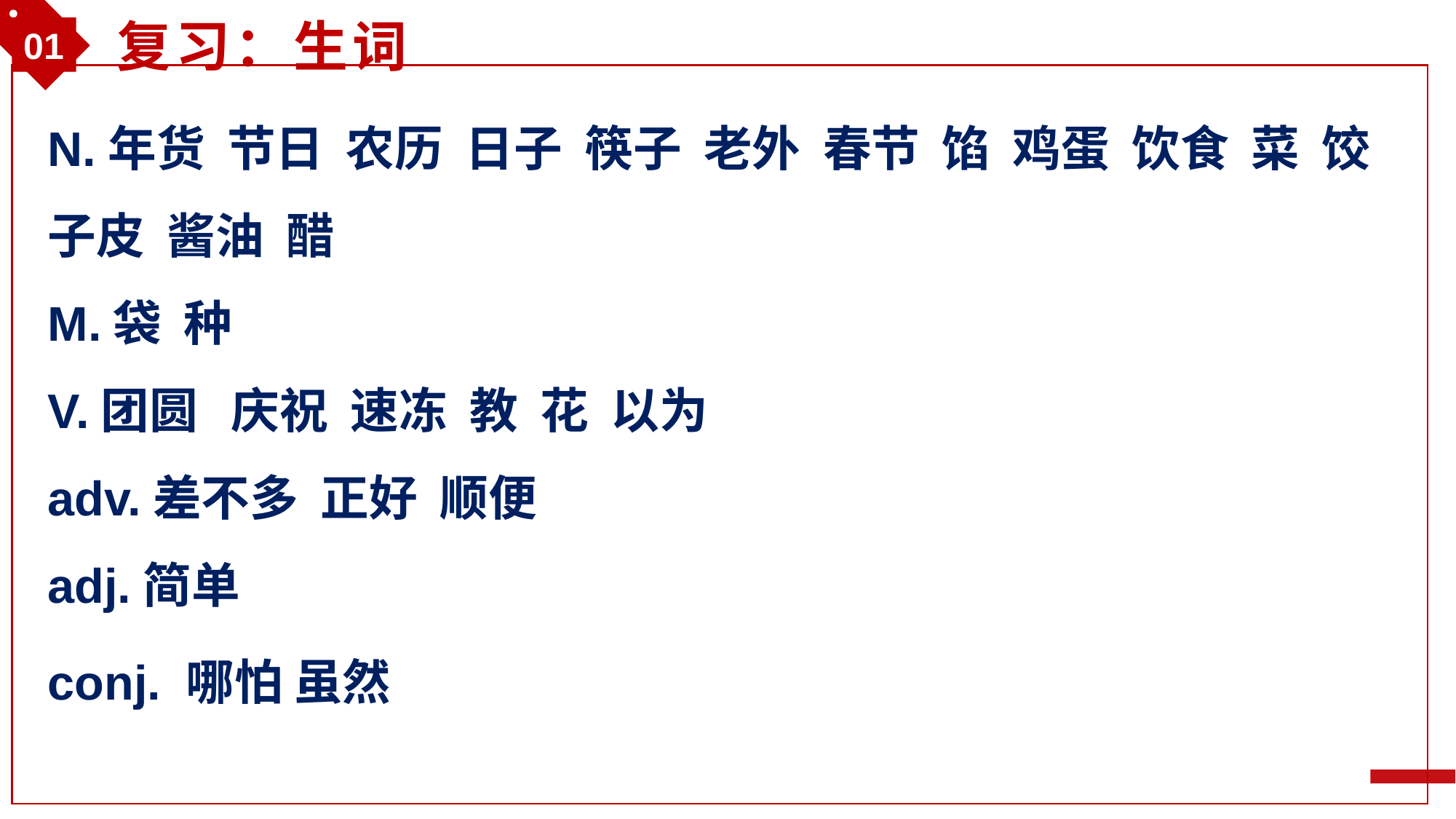

01
复习：生词

N.年货  节日  农历  日子  筷子  老外  春节  馅  鸡蛋  饮食  菜  饺子皮  酱油  醋
M.袋  种
V.团圆   庆祝  速冻  教  花  以为
adv.差不多  正好  顺便
adj.简单
conj. 哪怕 虽然